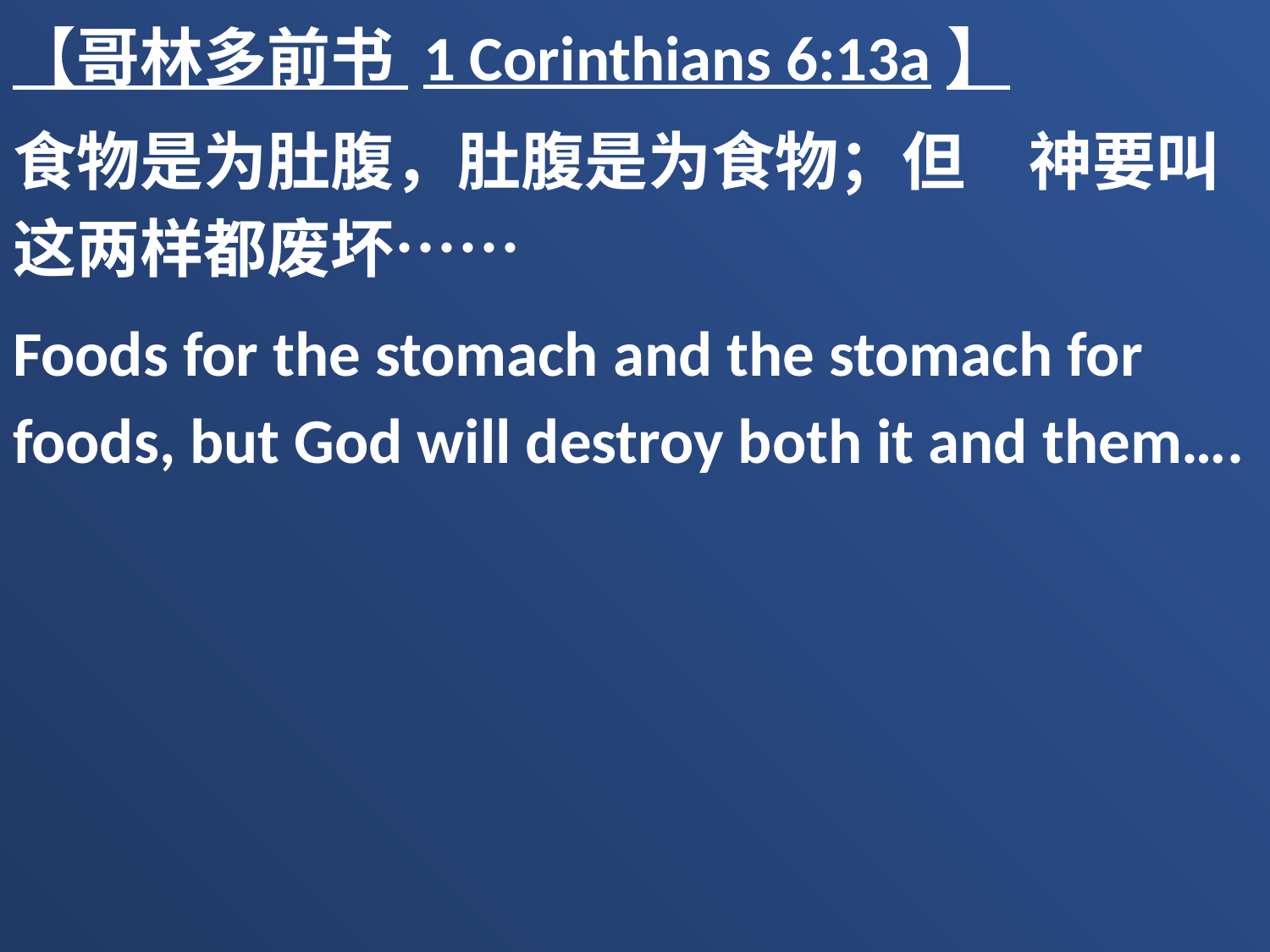

【哥林多前书 1 Corinthians 6:13a】
食物是为肚腹，肚腹是为食物；但　神要叫这两样都废坏……
Foods for the stomach and the stomach for foods, but God will destroy both it and them….